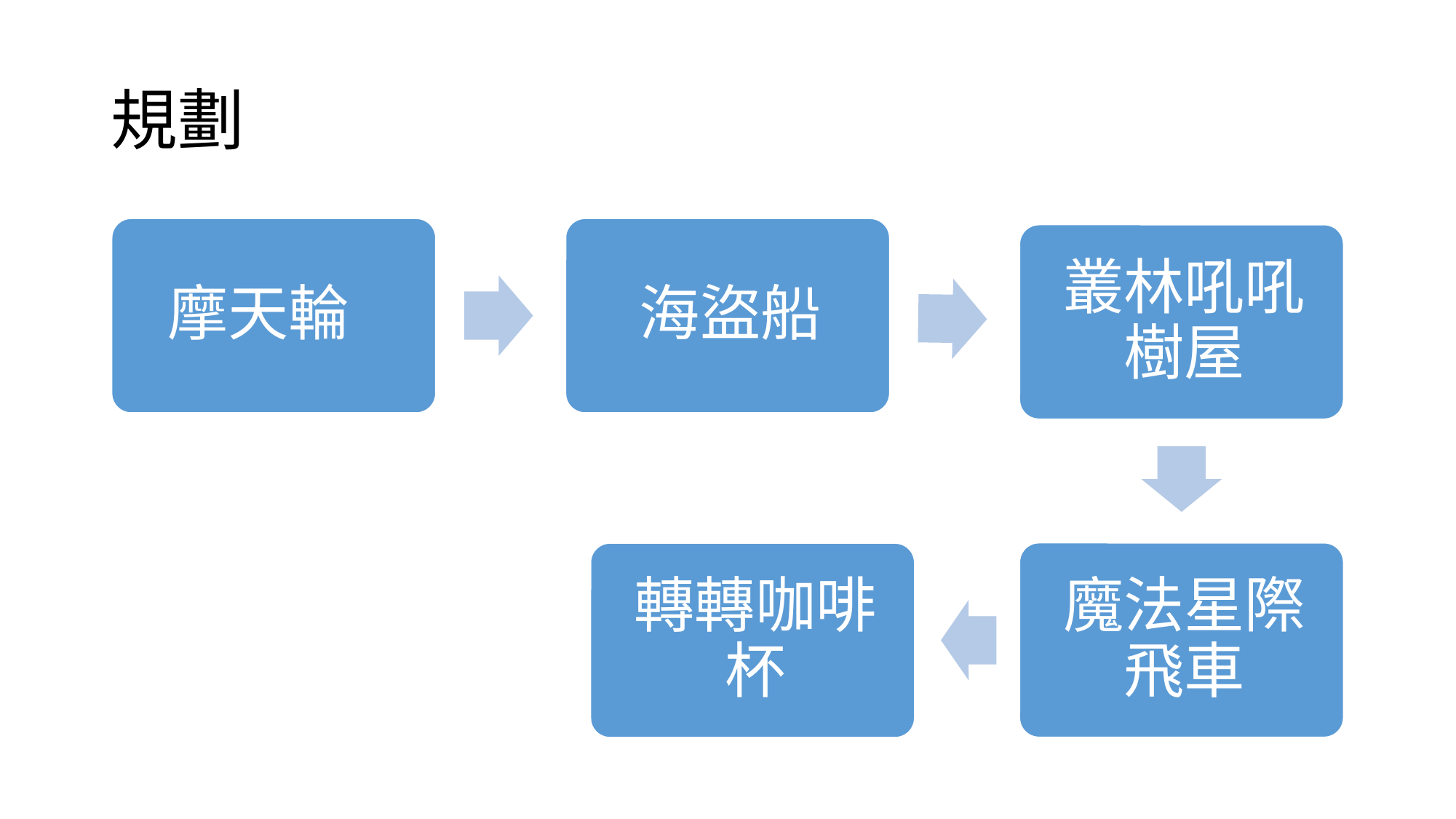

# 規劃
摩天輪

海盜船

叢林吼吼樹屋

魔法星際飛車

轉轉咖啡杯